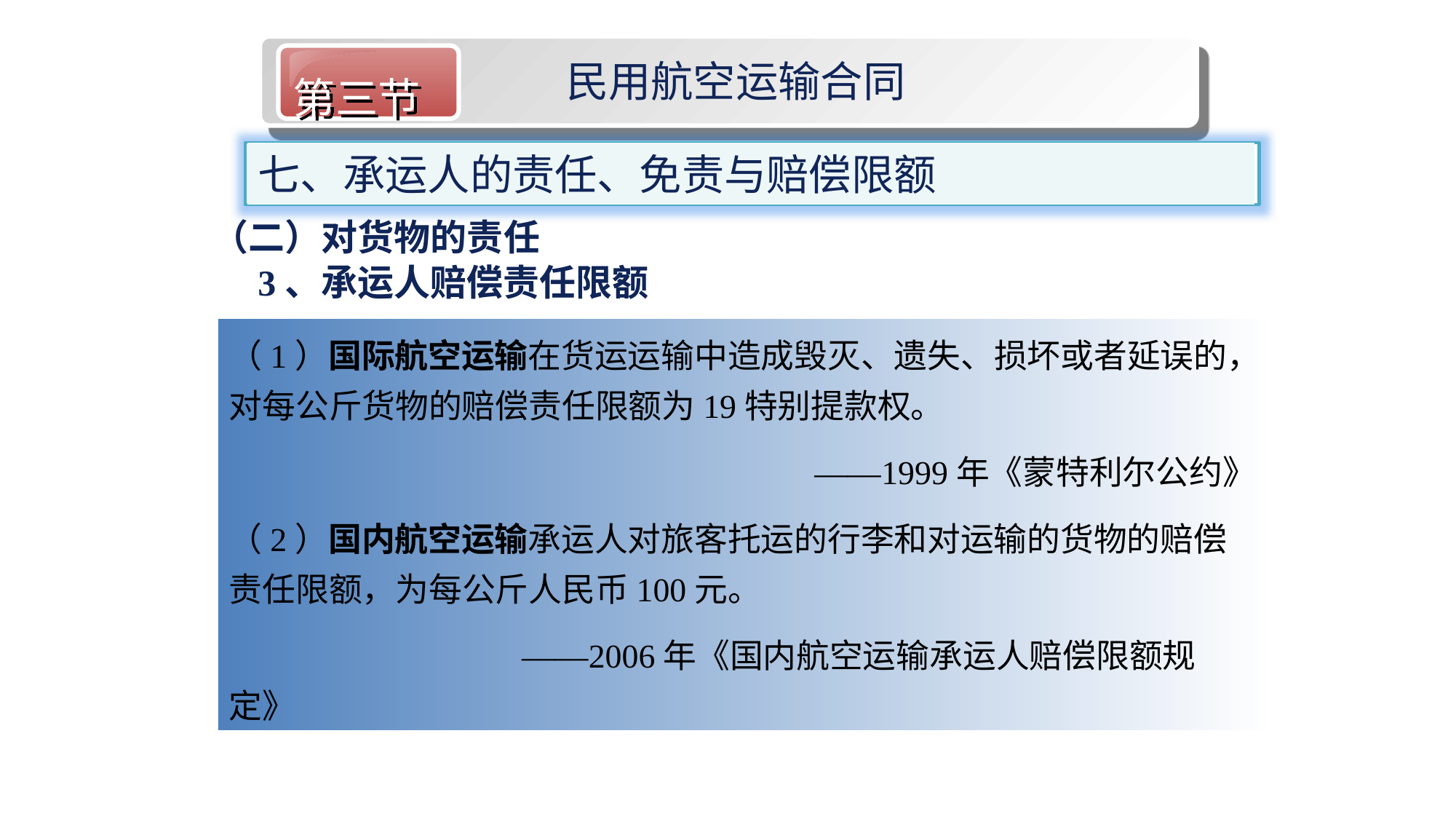

第三节
民用航空运输合同

七、承运人的责任、免责与赔偿限额
（二）对货物的责任
     3、承运人赔偿责任限额
（1）国际航空运输在货运运输中造成毁灭、遗失、损坏或者延误的，对每公斤货物的赔偿责任限额为19特别提款权。
                                                                      ——1999年《蒙特利尔公约》
（2）国内航空运输承运人对旅客托运的行李和对运输的货物的赔偿责任限额，为每公斤人民币100元。
                                   ——2006年《国内航空运输承运人赔偿限额规定》
51